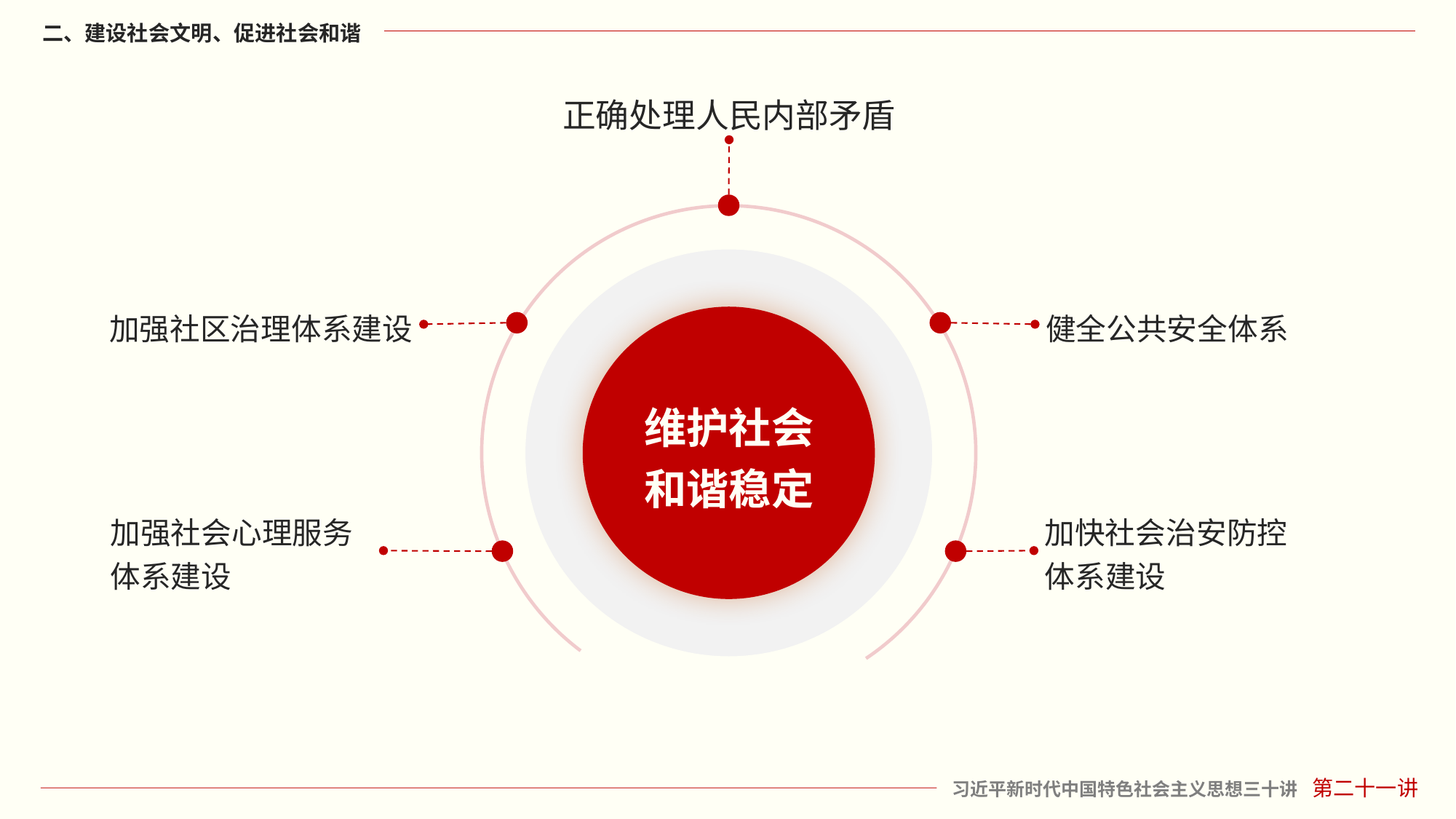

正确处理人民内部矛盾

维护社会
和谐稳定
加强社区治理体系建设
健全公共安全体系

加强社会心理服务
体系建设
加快社会治安防控
体系建设